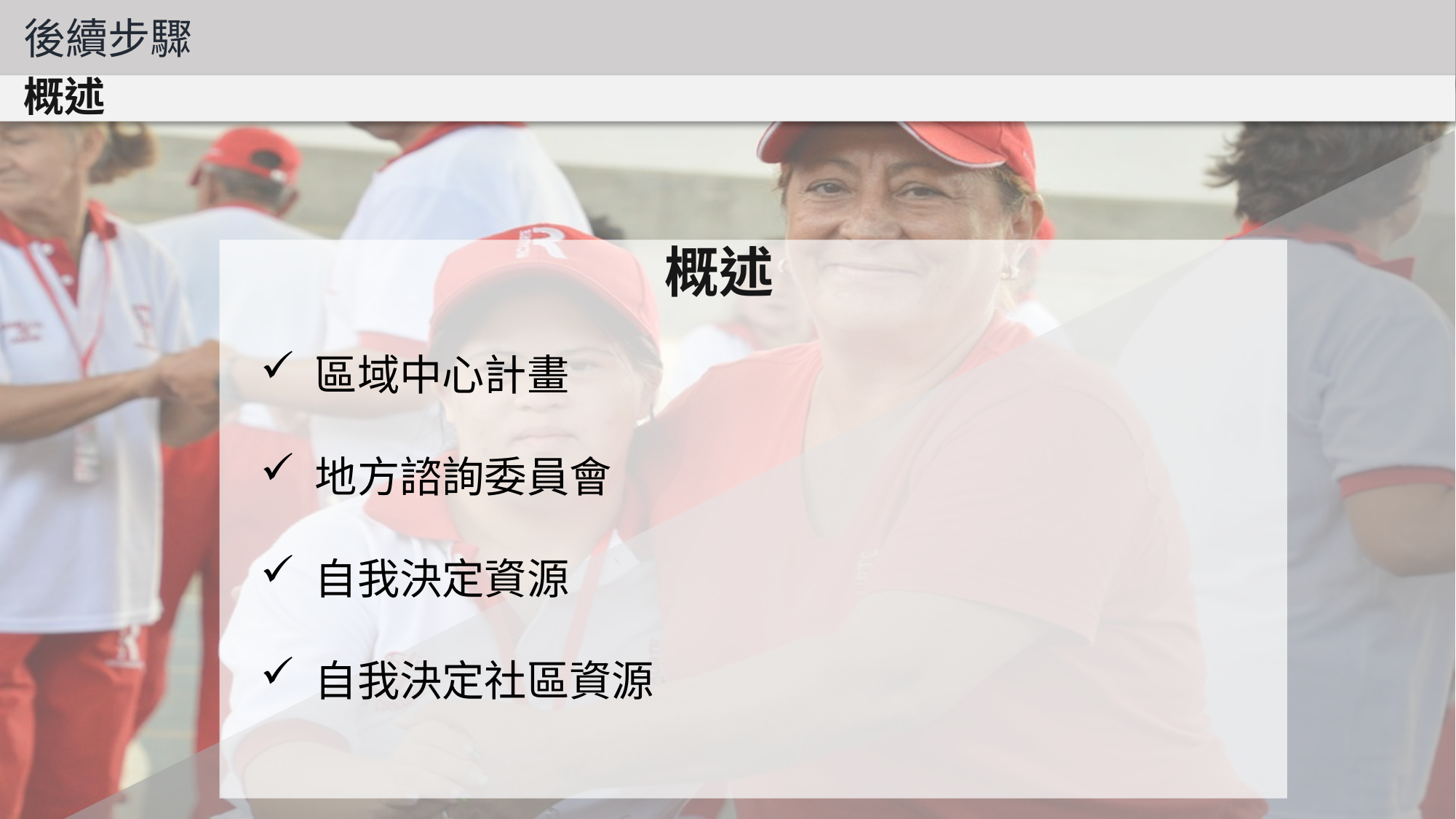

後續步驟
概述

概述
區域中心計畫

地方諮詢委員會

自我決定資源

自我決定社區資源